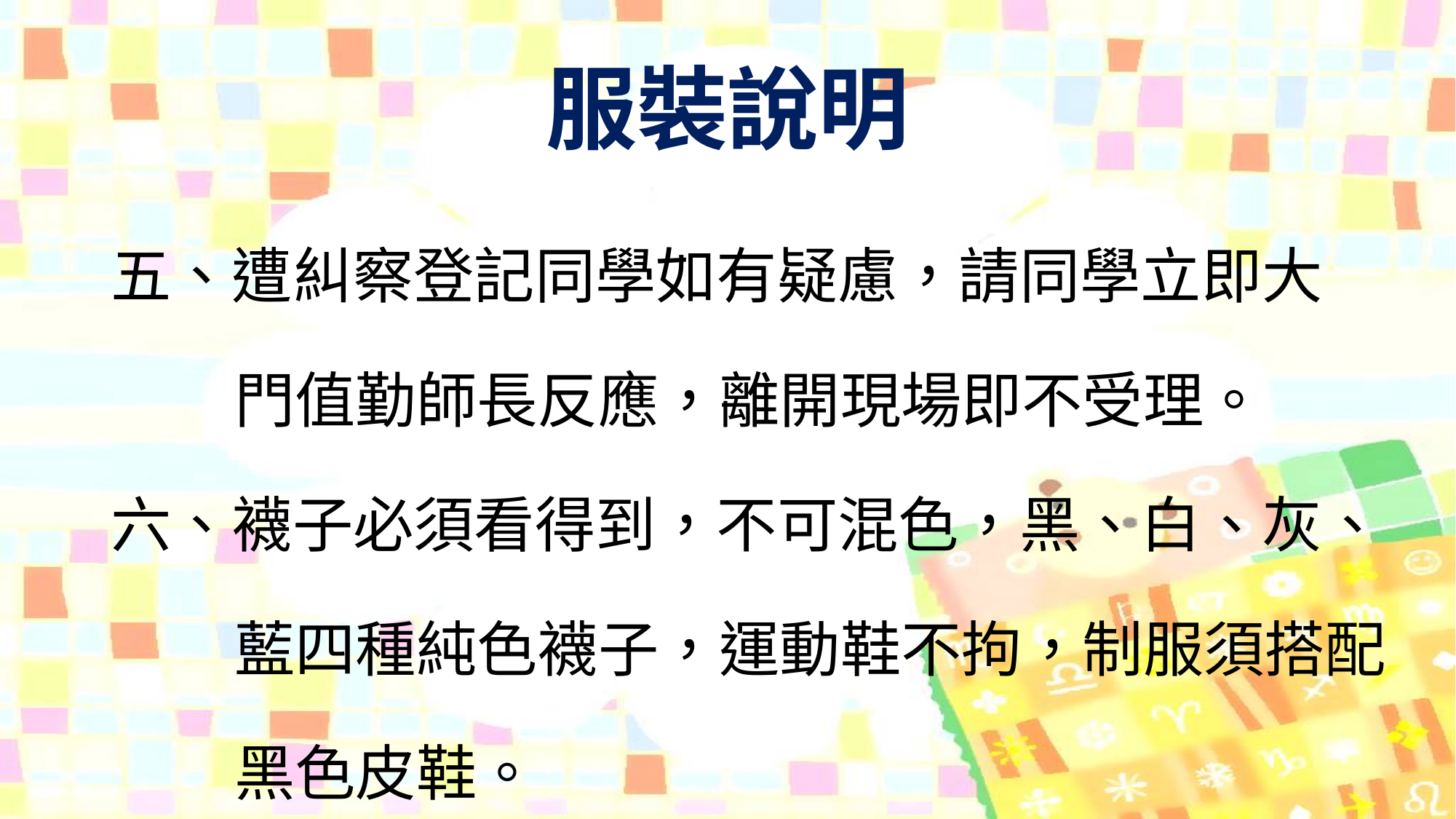

# 服裝說明
五、遭糾察登記同學如有疑慮，請同學立即大
        門值勤師長反應，離開現場即不受理。
六、襪子必須看得到，不可混色，黑、白、灰、
        藍四種純色襪子，運動鞋不拘，制服須搭配
        黑色皮鞋。